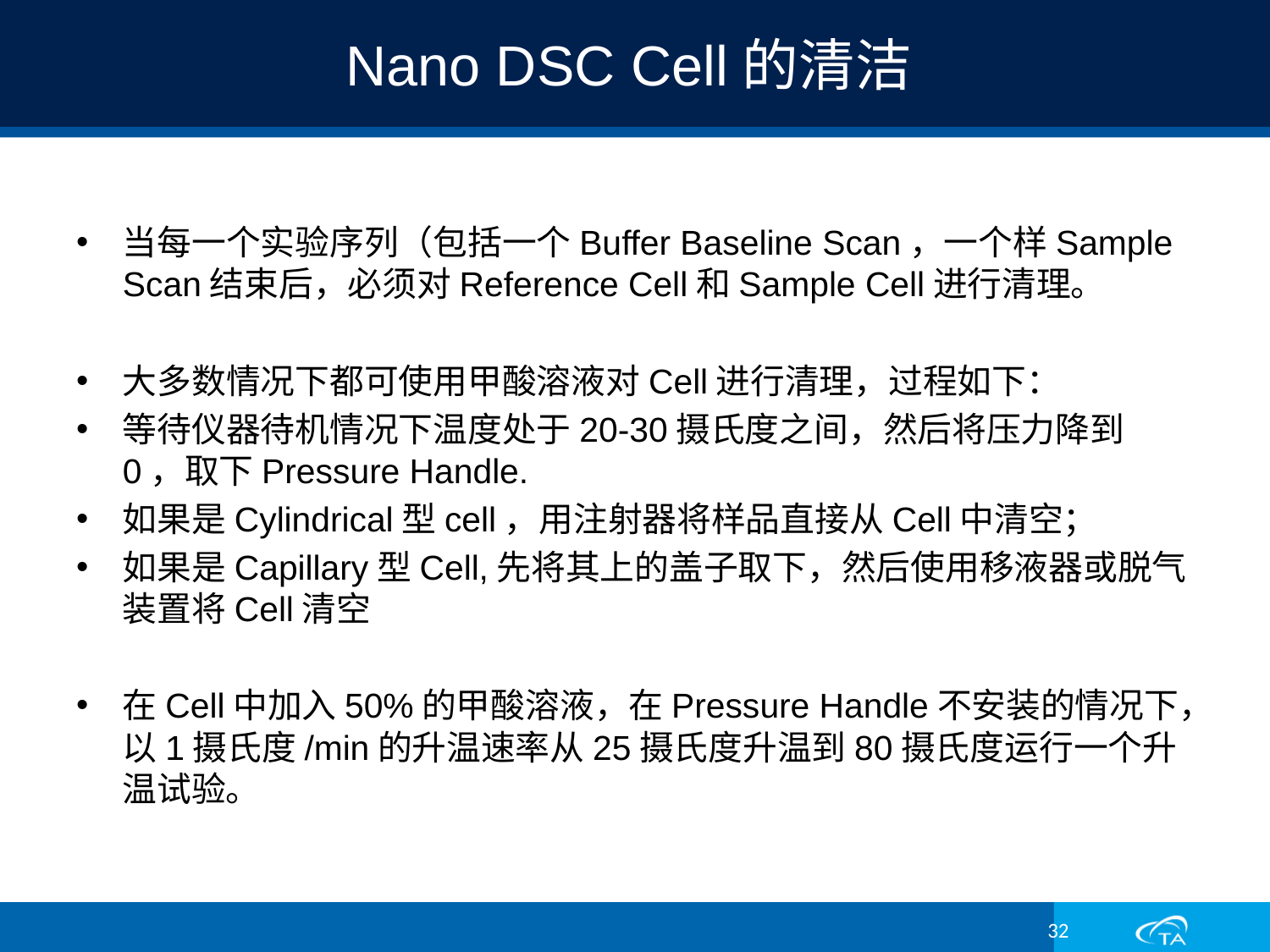

# Nano DSC Cell的清洁

当每一个实验序列（包括一个Buffer Baseline Scan，一个样Sample Scan结束后，必须对Reference Cell和Sample Cell进行清理。

大多数情况下都可使用甲酸溶液对Cell进行清理，过程如下：
等待仪器待机情况下温度处于20-30摄氏度之间，然后将压力降到0，取下Pressure Handle.
如果是Cylindrical型cell，用注射器将样品直接从Cell中清空；
如果是Capillary型Cell,先将其上的盖子取下，然后使用移液器或脱气装置将Cell清空

在Cell中加入50%的甲酸溶液，在Pressure Handle不安装的情况下，以1摄氏度/min的升温速率从25摄氏度升温到80摄氏度运行一个升温试验。
32